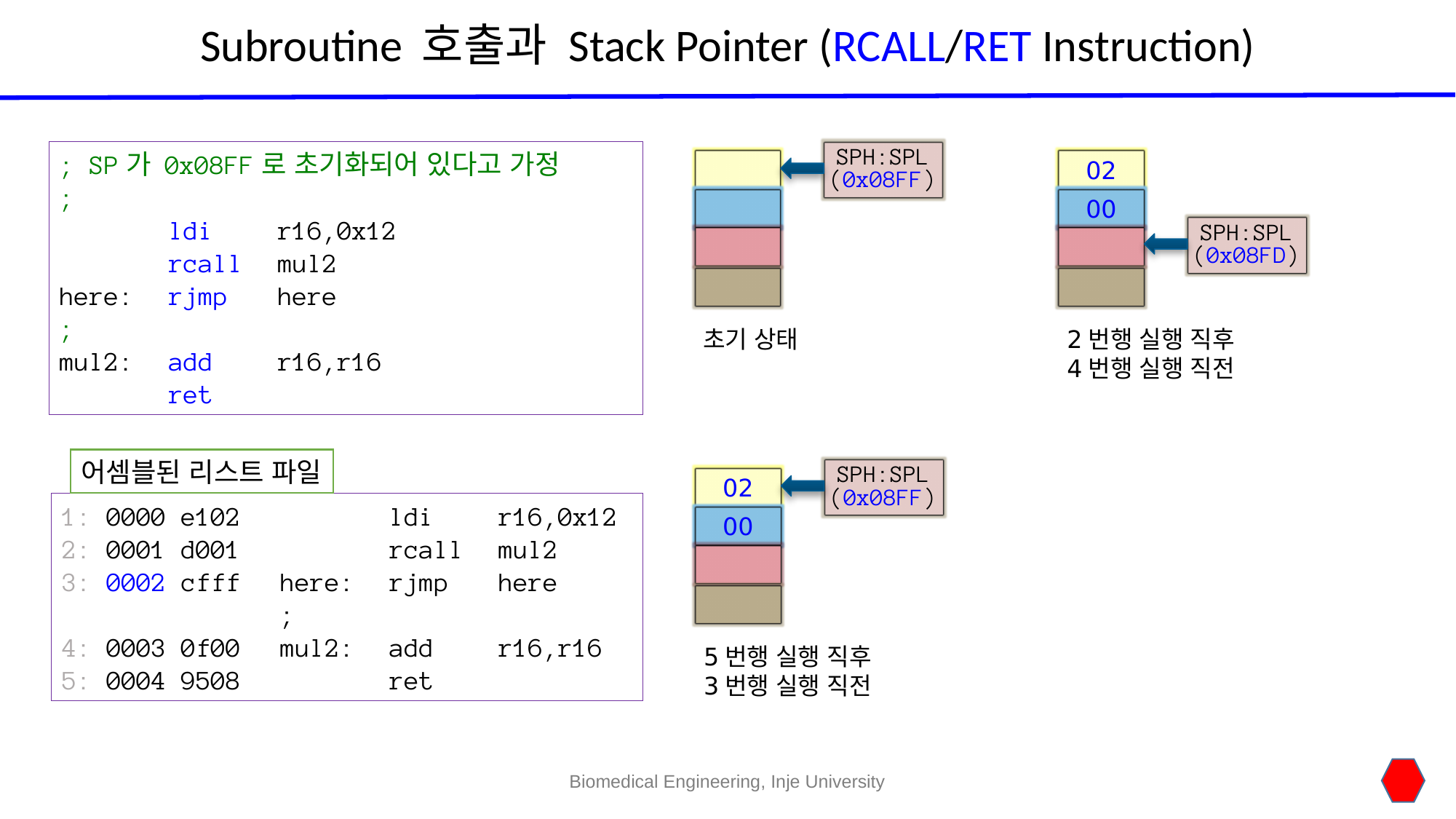

# Subroutine 호출과 Stack Pointer (RCALL/RET Instruction)
; SP가 0x08FF로 초기화되어 있다고 가정
;
	ldi	r16,0x12
	rcall	mul2
here:	rjmp	here
;
mul2:	add	r16,r16
	ret
SPH:SPL
(0x08FF)

초기 상태
02
00
SPH:SPL
(0x08FD)

2번행 실행 직후
4번행 실행 직전
어셈블된 리스트 파일
SPH:SPL
(0x08FF)
02

1: 0000 e102		ldi	r16,0x12
2: 0001 d001		rcall	mul2
3: 0002 cfff	here:	rjmp	here
		;
4: 0003 0f00	mul2:	add	r16,r16
5: 0004 9508		ret
00

5번행 실행 직후
3번행 실행 직전
Biomedical Engineering, Inje University
41